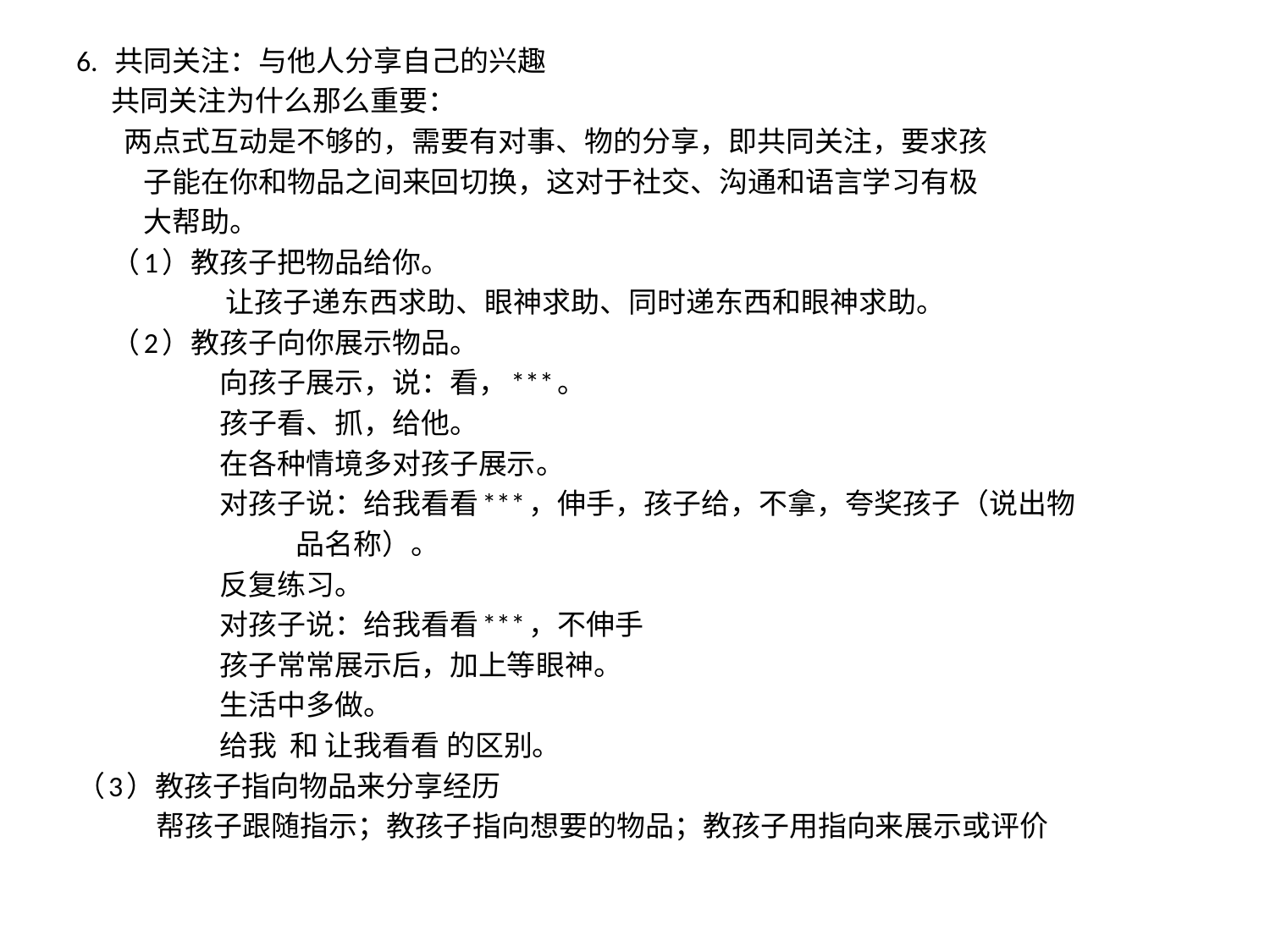

6.  共同关注：与他人分享自己的兴趣
     共同关注为什么那么重要：
       两点式互动是不够的，需要有对事、物的分享，即共同关注，要求孩
          子能在你和物品之间来回切换，这对于社交、沟通和语言学习有极
          大帮助。
     （1）教孩子把物品给你。
                       让孩子递东西求助、眼神求助、同时递东西和眼神求助。
     （2）教孩子向你展示物品。
                      向孩子展示，说：看，***。
                      孩子看、抓，给他。
                      在各种情境多对孩子展示。
                      对孩子说：给我看看***，伸手，孩子给，不拿，夸奖孩子（说出物
                                  品名称）。
                      反复练习。
                      对孩子说：给我看看***，不伸手
                      孩子常常展示后，加上等眼神。
                      生活中多做。
                      给我  和 让我看看 的区别。
（3）教孩子指向物品来分享经历
            帮孩子跟随指示；教孩子指向想要的物品；教孩子用指向来展示或评价